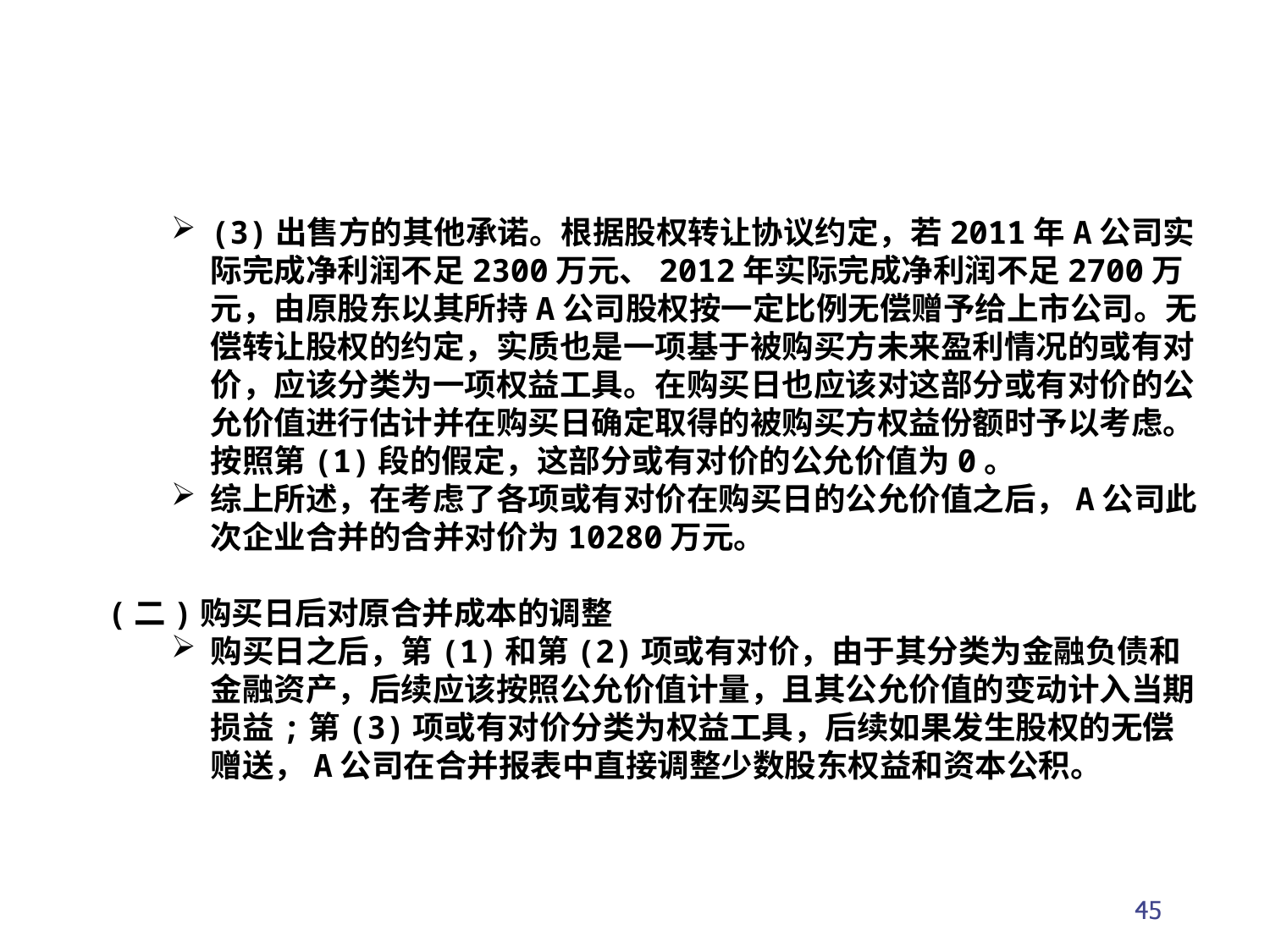

(3)出售方的其他承诺。根据股权转让协议约定，若2011年A公司实际完成净利润不足2300万元、2012年实际完成净利润不足2700万元，由原股东以其所持A公司股权按一定比例无偿赠予给上市公司。无偿转让股权的约定，实质也是一项基于被购买方未来盈利情况的或有对价，应该分类为一项权益工具。在购买日也应该对这部分或有对价的公允价值进行估计并在购买日确定取得的被购买方权益份额时予以考虑。按照第(1)段的假定，这部分或有对价的公允价值为0。
综上所述，在考虑了各项或有对价在购买日的公允价值之后，A公司此次企业合并的合并对价为10280万元。

(二)购买日后对原合并成本的调整
购买日之后，第(1)和第(2)项或有对价，由于其分类为金融负债和金融资产，后续应该按照公允价值计量，且其公允价值的变动计入当期损益;第(3)项或有对价分类为权益工具，后续如果发生股权的无偿赠送，A公司在合并报表中直接调整少数股东权益和资本公积。
45